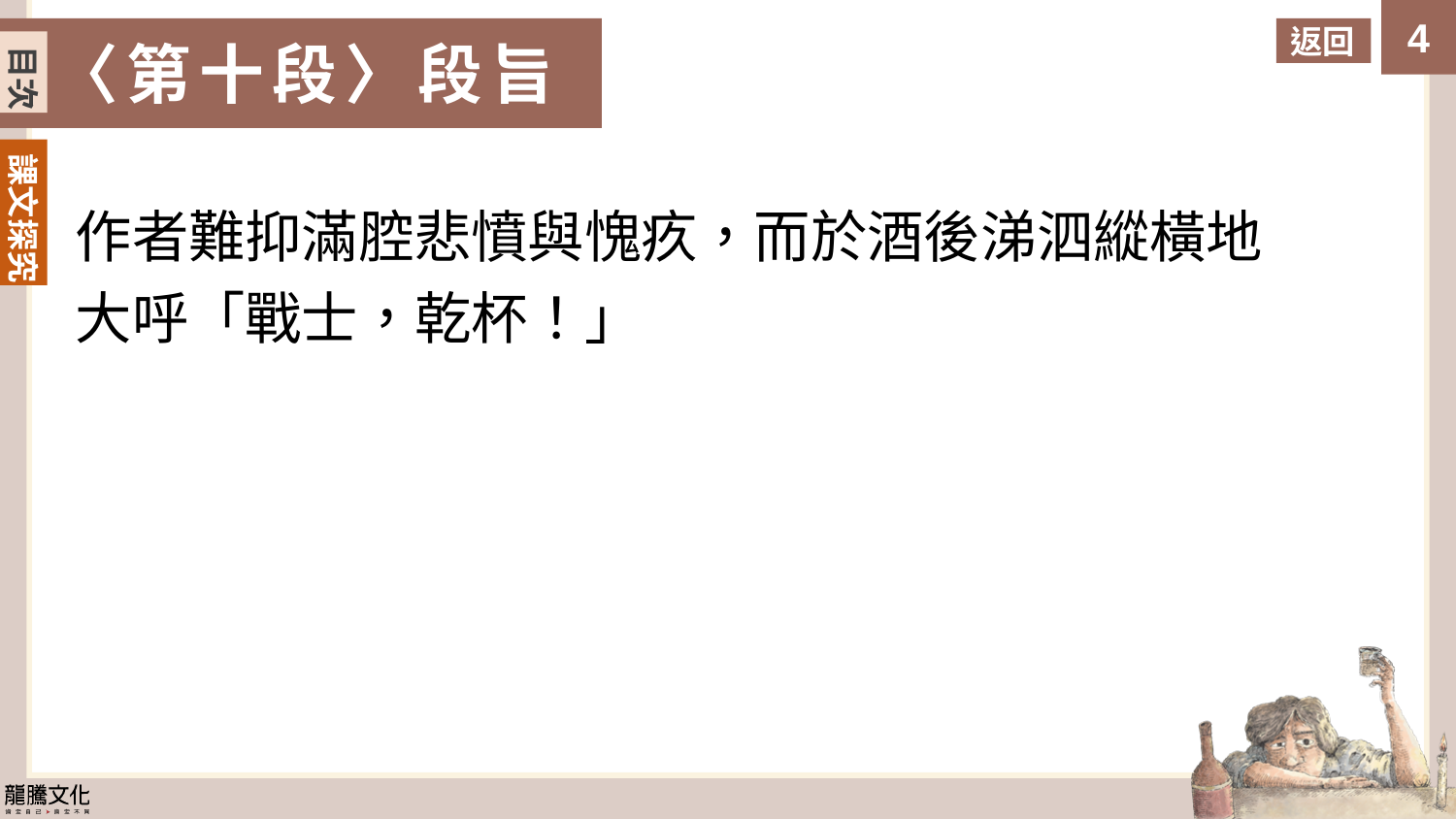

返回
〈第十段〉段旨
目次
作者難抑滿腔悲憤與愧疚，而於酒後涕泗縱橫地
大呼「戰士，乾杯！」